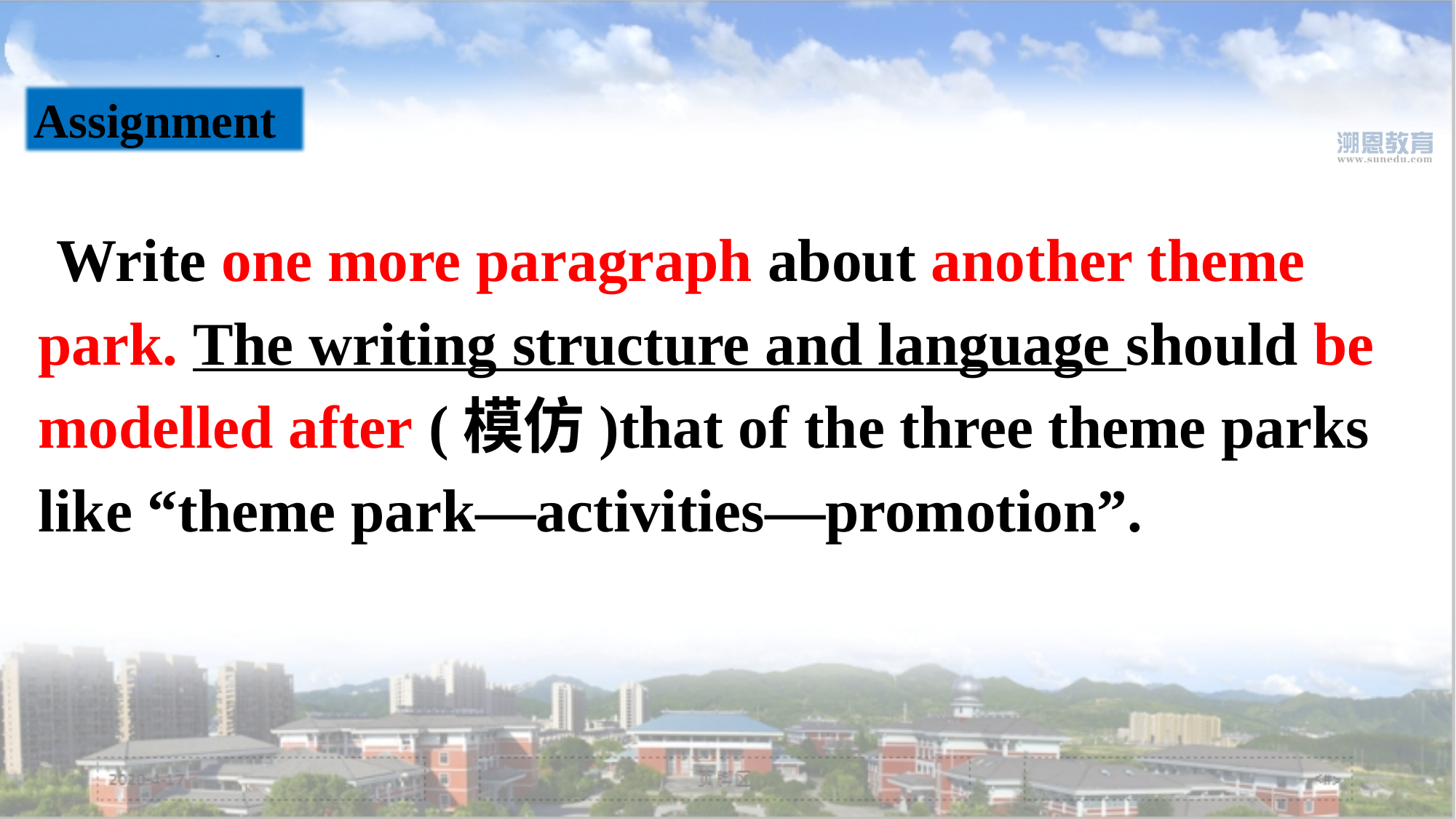

Assignment

   Write one more paragraph about another theme park. The writing structure and language should be modelled after (模仿)that of the three theme parks like “theme park—activities—promotion”.